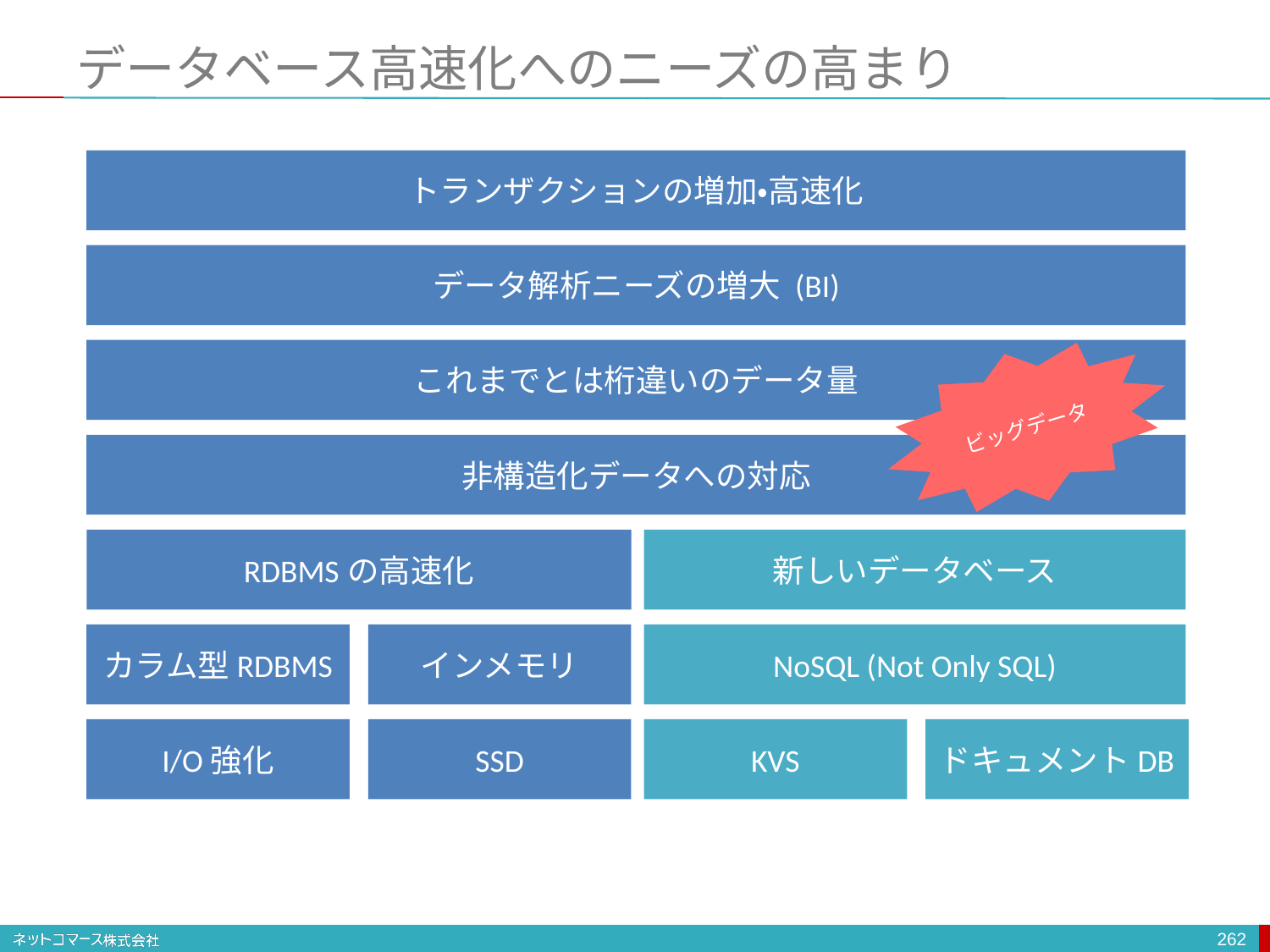

# データベース高速化へのニーズの高まり
トランザクションの増加・高速化
データ解析ニーズの増大 (BI)
これまでとは桁違いのデータ量
ビッグデータ
非構造化データへの対応
RDBMSの高速化
新しいデータベース
カラム型RDBMS
インメモリ
NoSQL (Not Only SQL)
I/O強化
SSD
KVS
ドキュメントDB
262